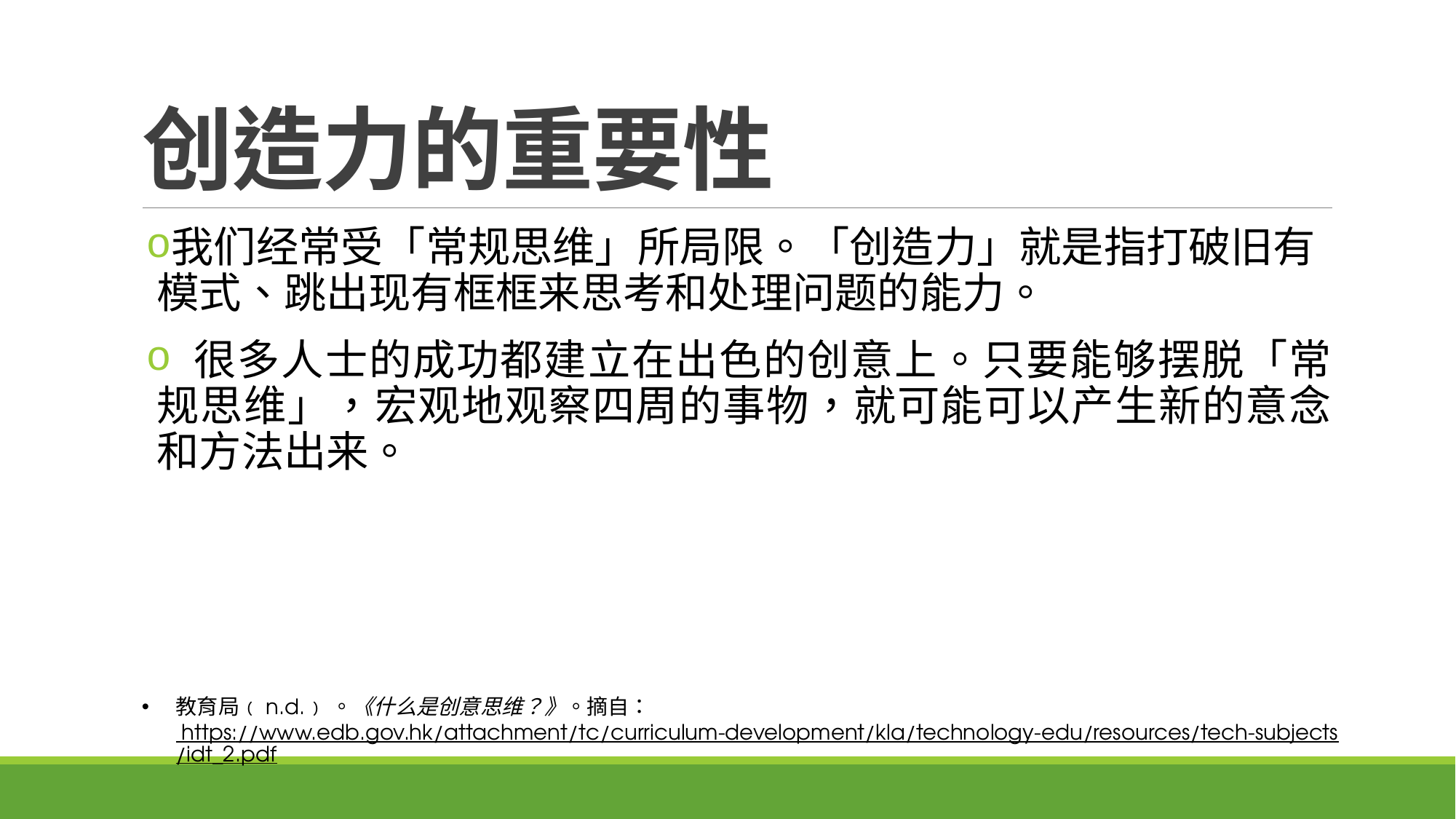

# 创造力的重要性
我们经常受「常规思维」所局限。「创造力」就是指打破旧有模式、跳出现有框框来思考和处理问题的能力。
 很多人士的成功都建立在出色的创意上。只要能够摆脱「常规思维」，宏观地观察四周的事物，就可能可以产生新的意念和方法出来。
教育局﹙n.d.﹚。《什么是创意思维？》。摘自： https://www.edb.gov.hk/attachment/tc/curriculum-development/kla/technology-edu/resources/tech-subjects/idt_2.pdf